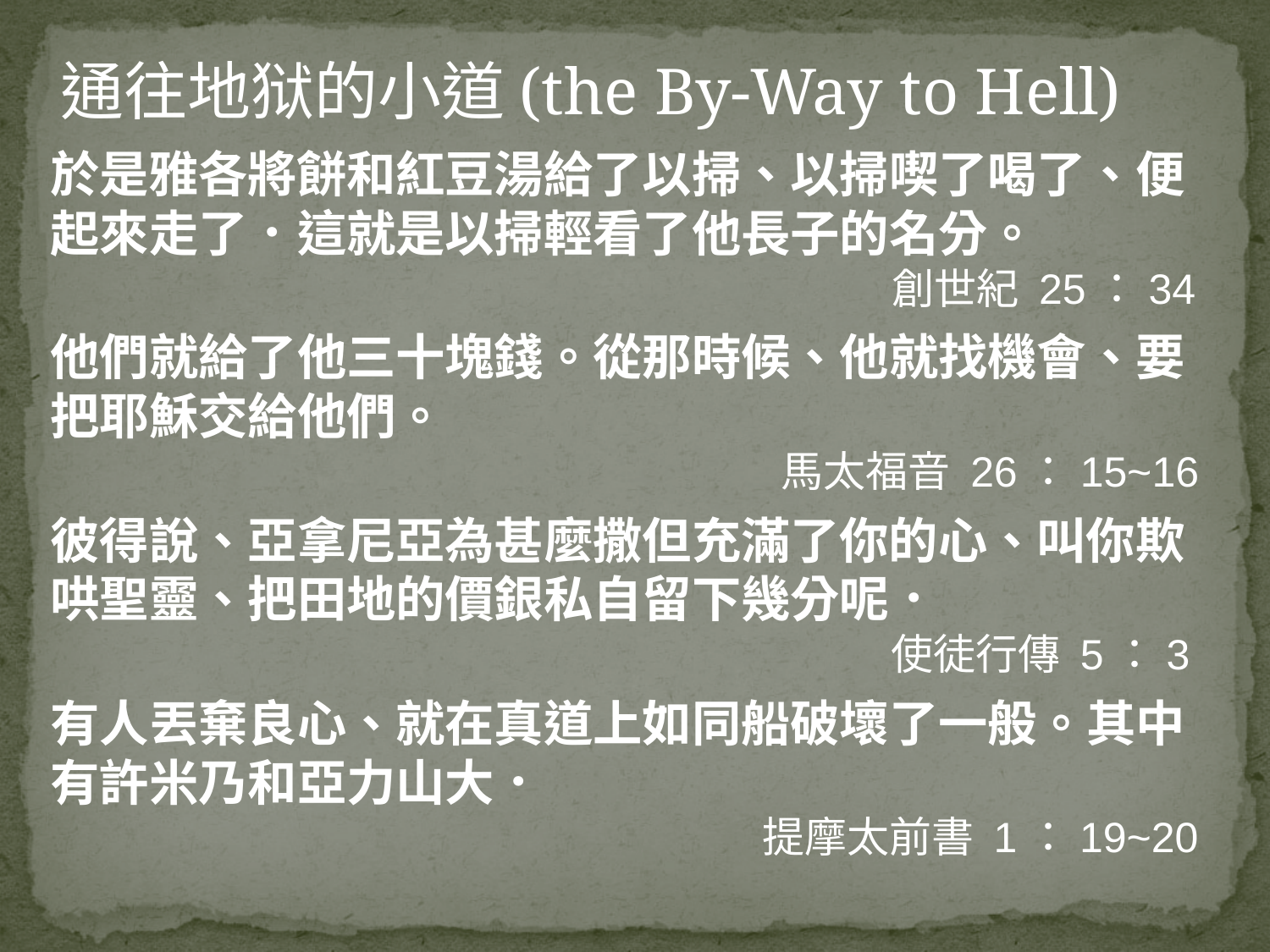

通往地狱的小道(the By-Way to Hell)
於是雅各將餅和紅豆湯給了以掃、以掃喫了喝了、便起來走了．這就是以掃輕看了他長子的名分。
創世紀 25：34
他們就給了他三十塊錢。從那時候、他就找機會、要把耶穌交給他們。
馬太福音 26：15~16
彼得說、亞拿尼亞為甚麼撒但充滿了你的心、叫你欺哄聖靈、把田地的價銀私自留下幾分呢．
使徒行傳 5：3
有人丟棄良心、就在真道上如同船破壞了一般。其中有許米乃和亞力山大．
提摩太前書 1：19~20